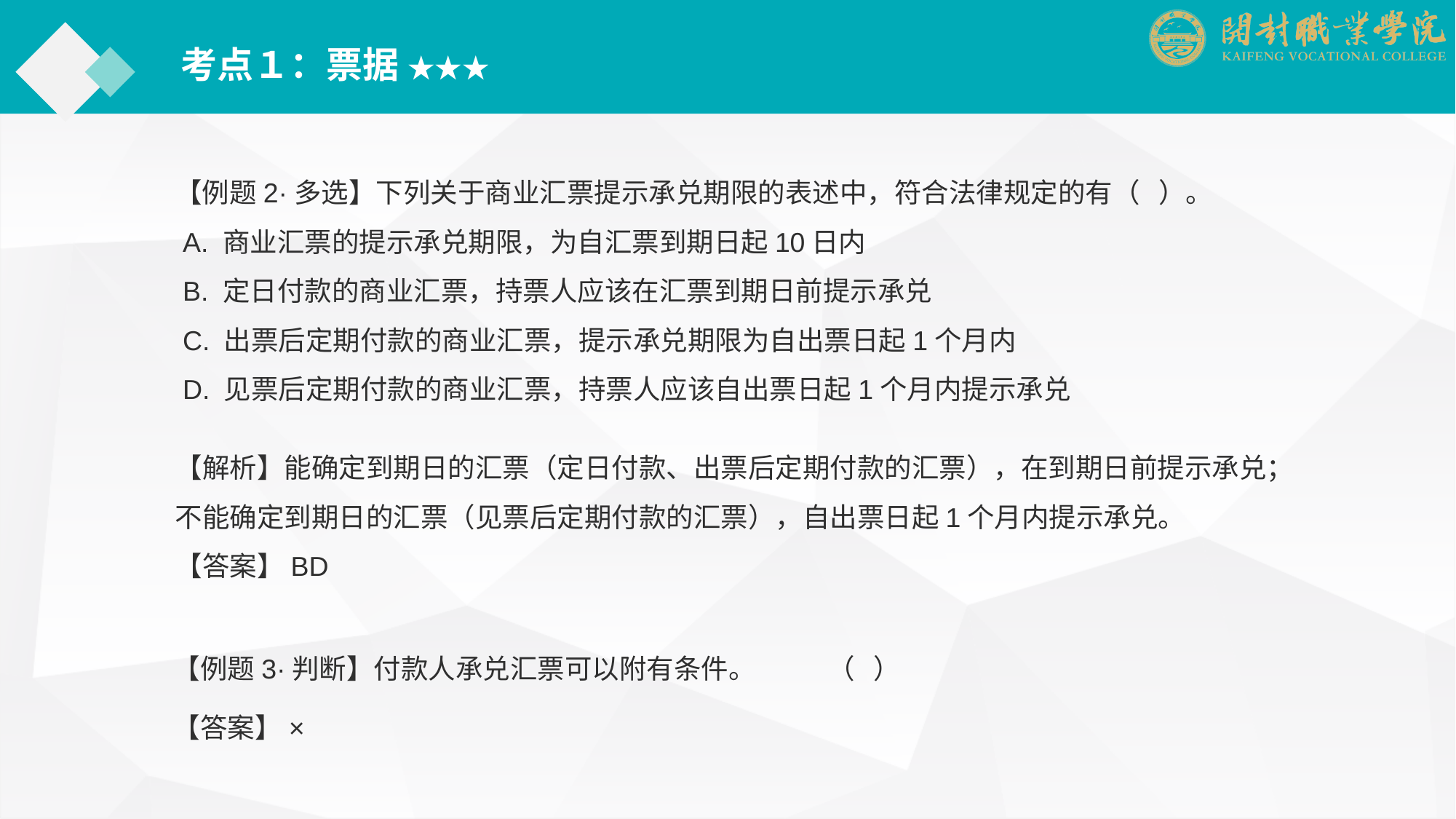

考点１：票据 ★★★
【例题2·多选】下列关于商业汇票提示承兑期限的表述中，符合法律规定的有（   ）。
 A. 商业汇票的提示承兑期限，为自汇票到期日起10日内
 B. 定日付款的商业汇票，持票人应该在汇票到期日前提示承兑
 C. 出票后定期付款的商业汇票，提示承兑期限为自出票日起1个月内
 D. 见票后定期付款的商业汇票，持票人应该自出票日起1个月内提示承兑
【解析】能确定到期日的汇票（定日付款、出票后定期付款的汇票），在到期日前提示承兑；不能确定到期日的汇票（见票后定期付款的汇票），自出票日起1个月内提示承兑。
【答案】BD
【例题3·判断】付款人承兑汇票可以附有条件。	（   ）
【答案】×